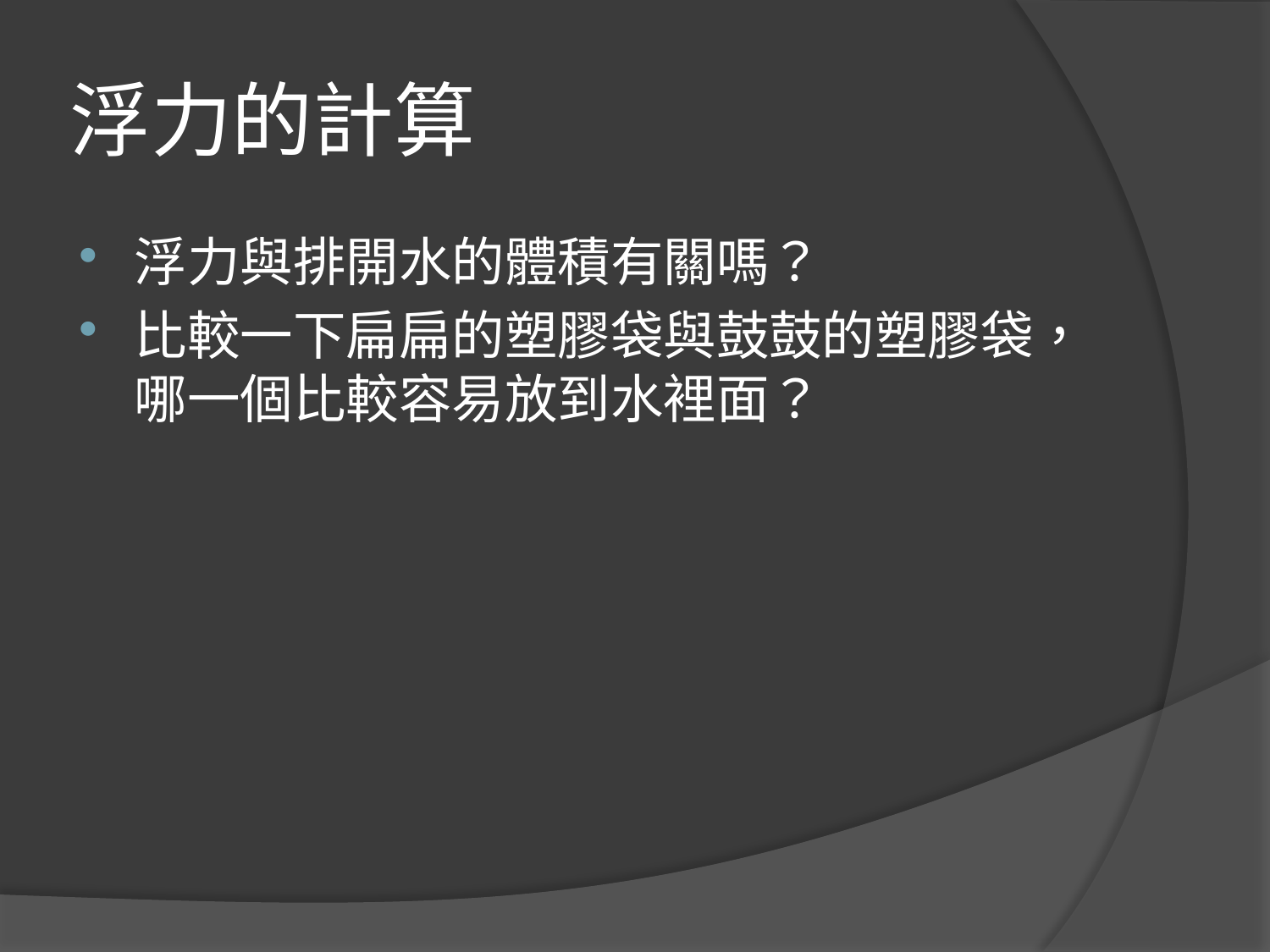

# 浮力的計算
浮力與排開水的體積有關嗎？
比較一下扁扁的塑膠袋與鼓鼓的塑膠袋，哪一個比較容易放到水裡面？